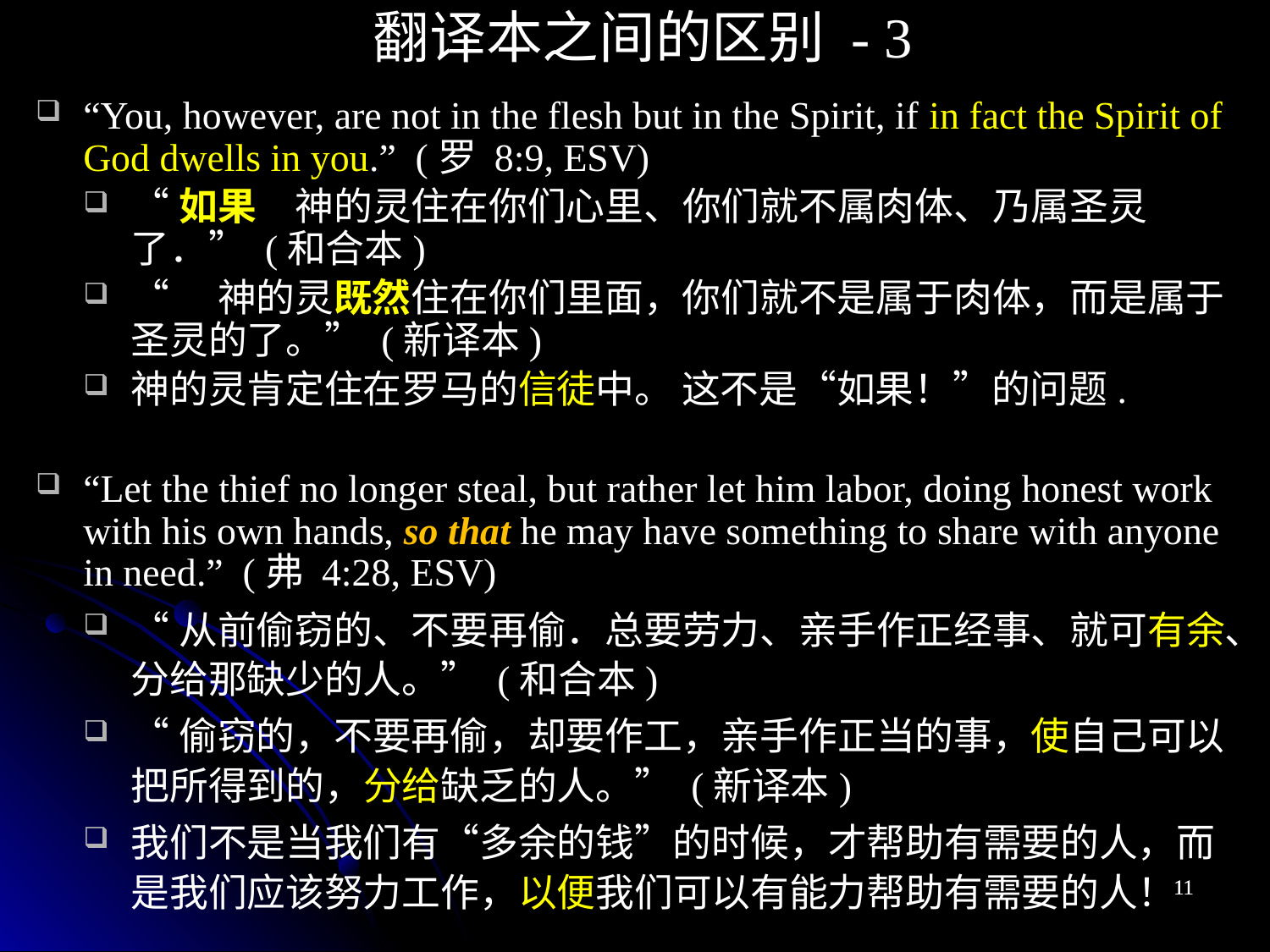

翻译本之间的区别 - 3
“You, however, are not in the flesh but in the Spirit, if in fact the Spirit of God dwells in you.”  (罗 8:9, ESV)
“如果　神的灵住在你们心里、你们就不属肉体、乃属圣灵了．” (和合本)
“　神的灵既然住在你们里面，你们就不是属于肉体，而是属于圣灵的了。” (新译本)
神的灵肯定住在罗马的信徒中。 这不是“如果！”的问题.

“Let the thief no longer steal, but rather let him labor, doing honest work with his own hands, so that he may have something to share with anyone in need.”  (弗 4:28, ESV)
“从前偷窃的、不要再偷．总要劳力、亲手作正经事、就可有余、分给那缺少的人。” (和合本)
“偷窃的，不要再偷，却要作工，亲手作正当的事，使自己可以把所得到的，分给缺乏的人。” (新译本)
我们不是当我们有“多余的钱”的时候，才帮助有需要的人，而是我们应该努力工作，以便我们可以有能力帮助有需要的人！
11
11